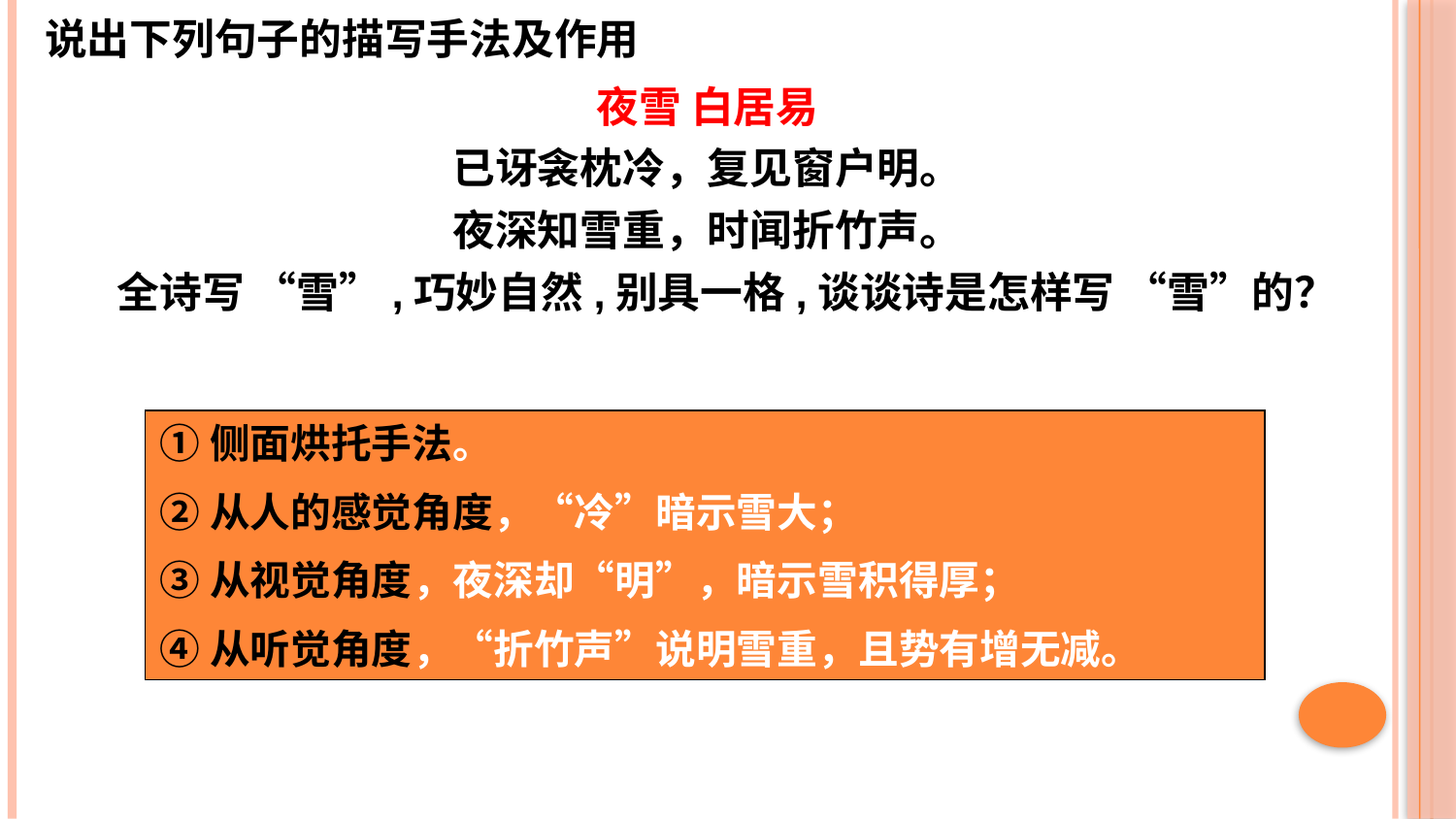

说出下列句子的描写手法及作用
夜雪 白居易
已讶衾枕冷，复见窗户明。
夜深知雪重，时闻折竹声。
全诗写 “雪”,巧妙自然,别具一格,谈谈诗是怎样写 “雪”的？
①侧面烘托手法。
②从人的感觉角度，“冷”暗示雪大；
③从视觉角度，夜深却“明”，暗示雪积得厚；
④从听觉角度，“折竹声”说明雪重，且势有增无减。